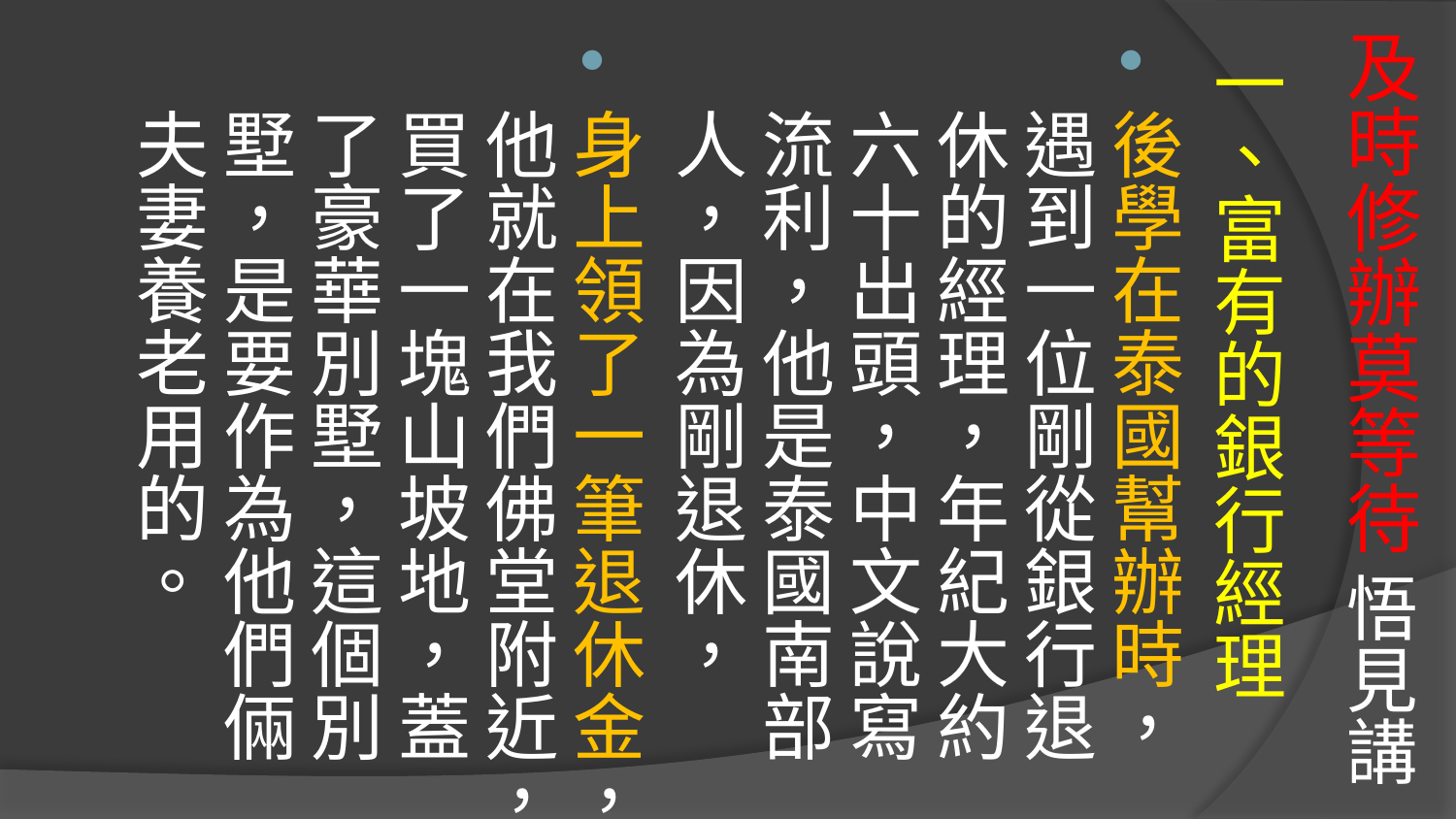

# 及時修辦莫等待 悟見講
一、富有的銀行經理
後學在泰國幫辦時，遇到一位剛從銀行退休的經理，年紀大約六十出頭，中文說寫流利，他是泰國南部人，因為剛退休，
身上領了一筆退休金，他就在我們佛堂附近，買了一塊山坡地，蓋了豪華別墅，這個別墅，是要作為他們倆夫妻養老用的。